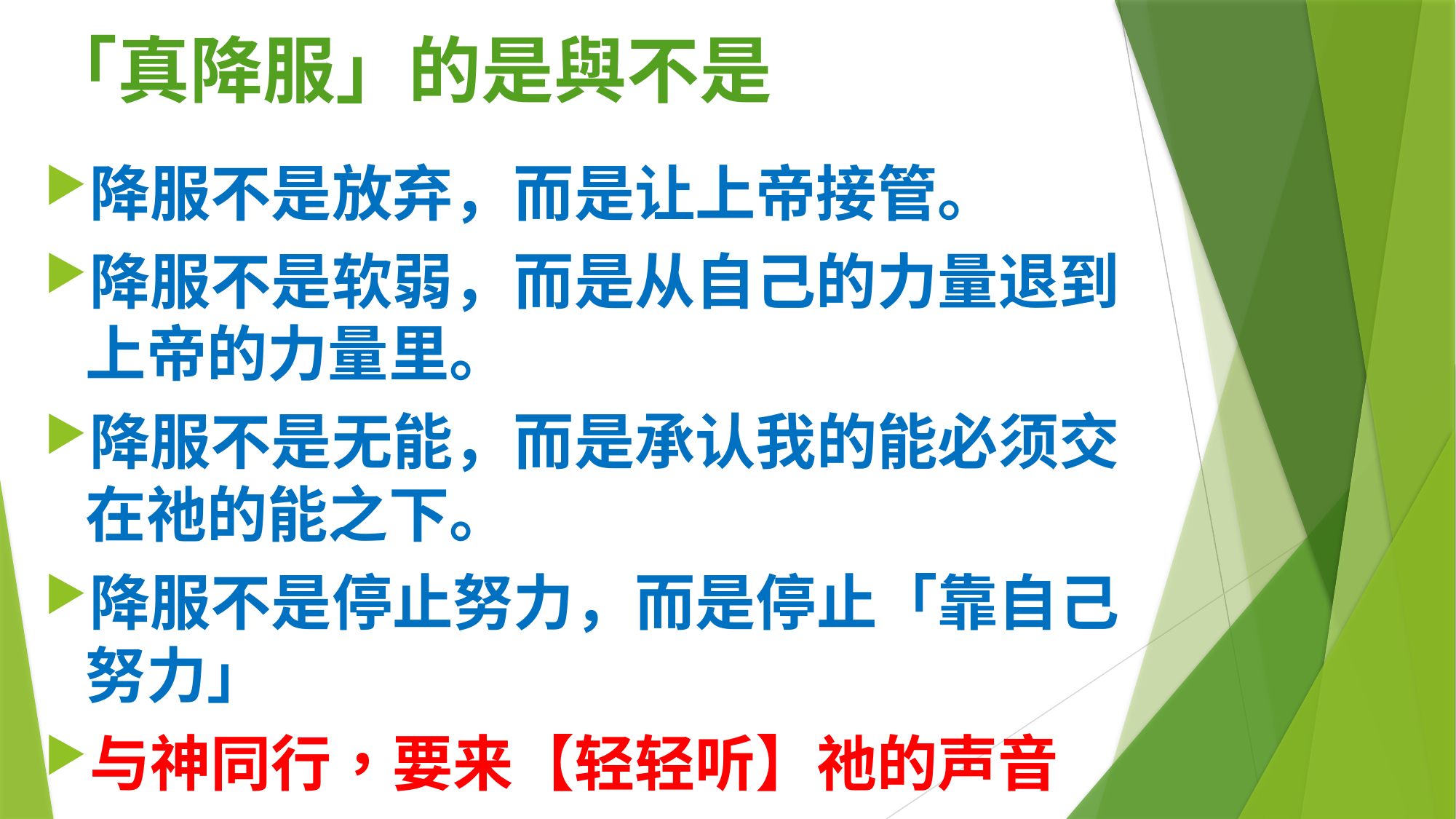

# 「真降服」的是與不是
降服不是放弃，而是让上帝接管。
降服不是软弱，而是从自己的力量退到上帝的力量里。
降服不是无能，而是承认我的能必须交在祂的能之下。
降服不是停止努力，而是停止「靠自己努力」
与神同行，要来【轻轻听】祂的声音